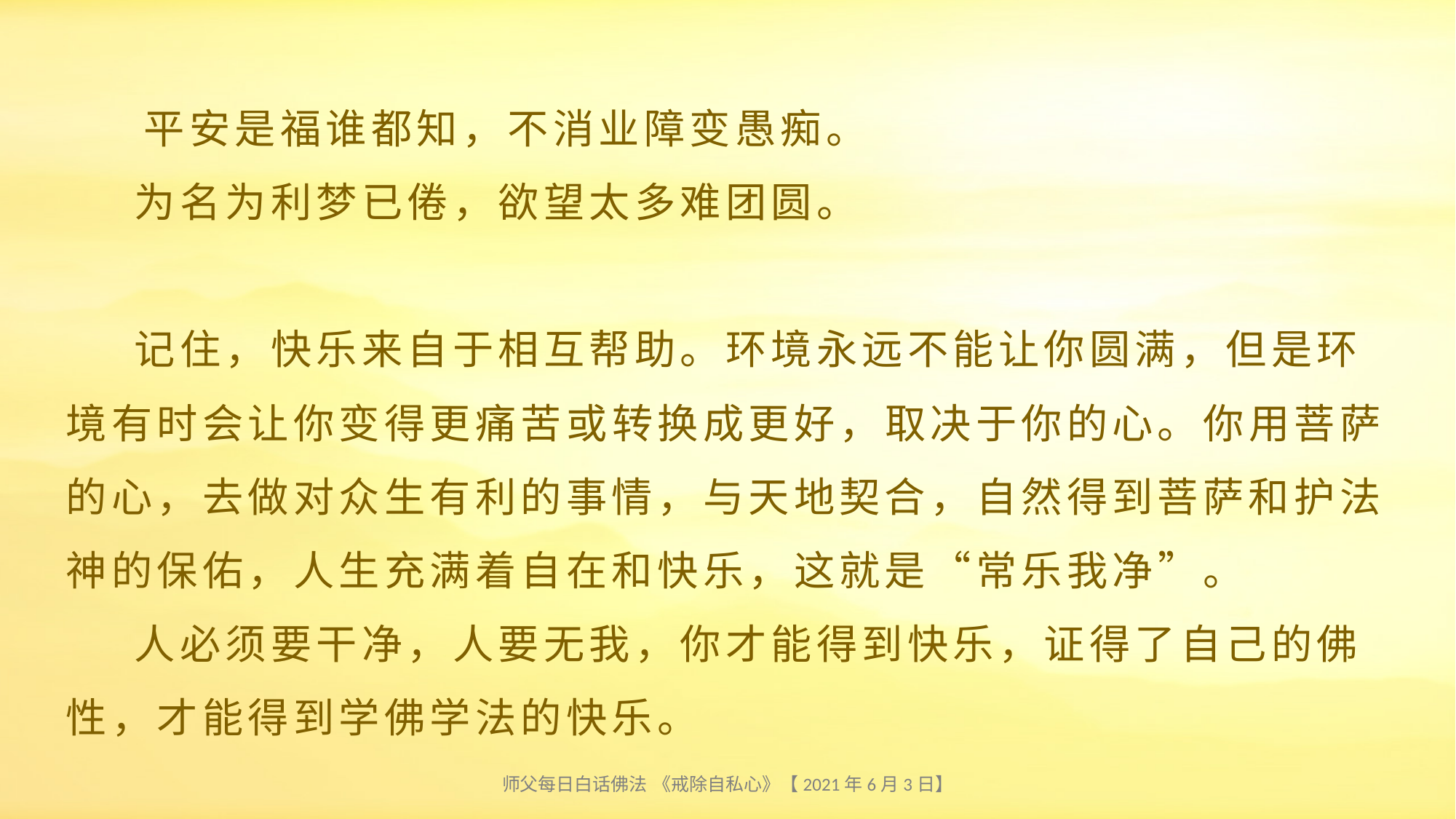

# 平安是福谁都知，不消业障变愚痴。 为名为利梦已倦，欲望太多难团圆。 记住，快乐来自于相互帮助。环境永远不能让你圆满，但是环境有时会让你变得更痛苦或转换成更好，取决于你的心。你用菩萨的心，去做对众生有利的事情，与天地契合，自然得到菩萨和护法神的保佑，人生充满着自在和快乐，这就是“常乐我净”。 人必须要干净，人要无我，你才能得到快乐，证得了自己的佛性，才能得到学佛学法的快乐。
师父每日白话佛法 《戒除自私心》【2021年6月3日】